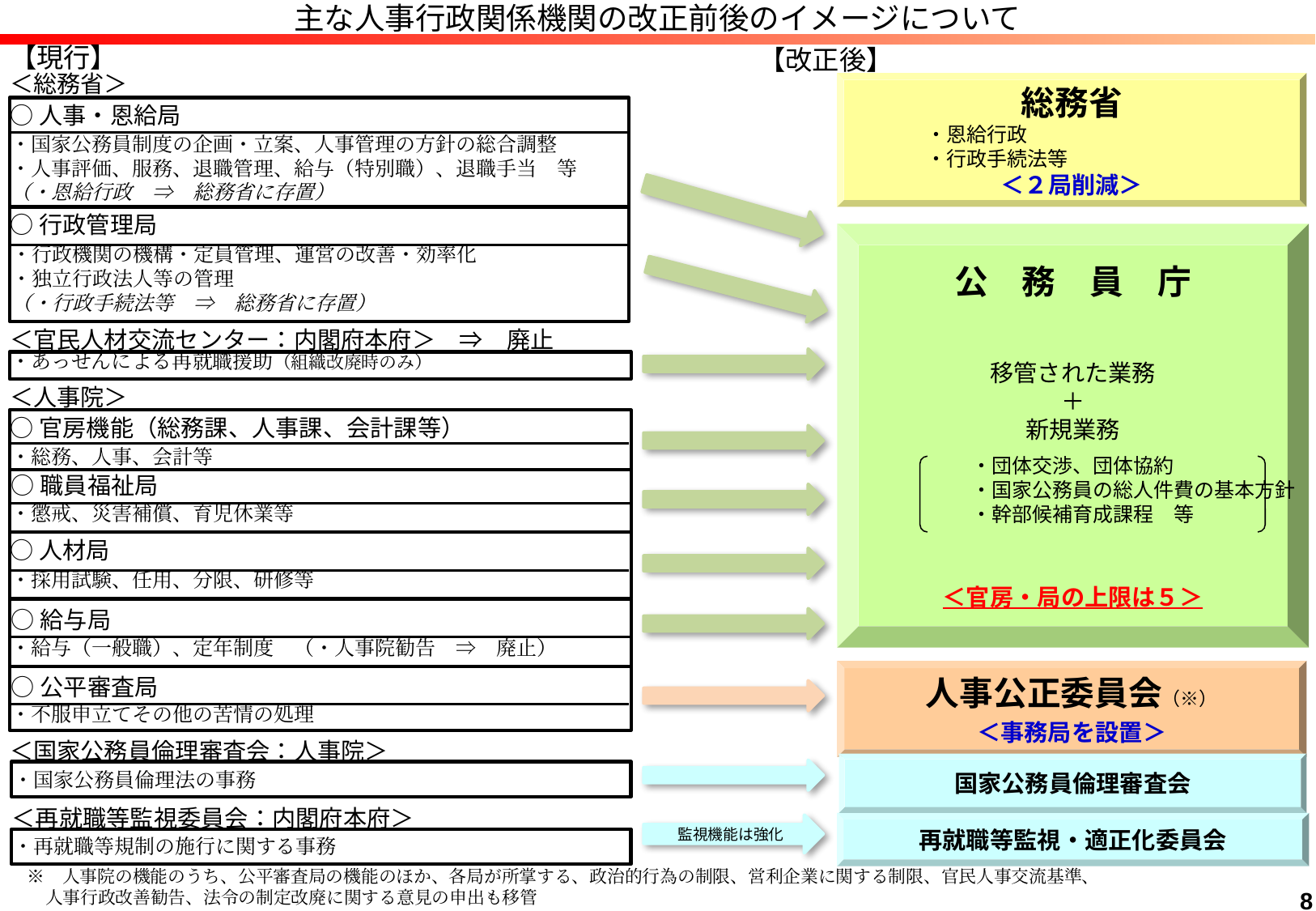

主な人事行政関係機関の改正前後のイメージについて

【現行】
【改正後】
＜総務省＞
総務省
　　　　・恩給行政
　　　　・行政手続法等
＜２局削減＞
○人事・恩給局

　・国家公務員制度の企画・立案、人事管理の方針の総合調整
　・人事評価、服務、退職管理、給与（特別職）、退職手当　等
　（・恩給行政　⇒　総務省に存置）

○行政管理局

公　務　員　庁

移管された業務
＋
新規業務
　　　　　　・団体交渉、団体協約
　　　　　　・国家公務員の総人件費の基本方針
　　　　　　・幹部候補育成課程　等

＜官房・局の上限は５＞
　　・行政機関の機構・定員管理、運営の改善・効率化
　　・独立行政法人等の管理
　　（・行政手続法等　⇒　総務省に存置）

＜官民人材交流センター：内閣府本府＞　⇒　廃止

　・あっせんによる再就職援助（組織改廃時のみ）

＜人事院＞
○官房機能（総務課、人事課、会計課等）

　・総務、人事、会計等

○職員福祉局

　・懲戒、災害補償、育児休業等
○人材局

　・採用試験、任用、分限、研修等
○給与局

　・給与（一般職）、定年制度　（・人事院勧告　⇒　廃止）
人事公正委員会（※）
＜事務局を設置＞
○公平審査局

　・不服申立てその他の苦情の処理
＜国家公務員倫理審査会：人事院＞
国家公務員倫理審査会

　・国家公務員倫理法の事務

＜再就職等監視委員会：内閣府本府＞
再就職等監視・適正化委員会

　監視機能は強化
　・再就職等規制の施行に関する事務

　※　人事院の機能のうち、公平審査局の機能のほか、各局が所掌する、政治的行為の制限、営利企業に関する制限、官民人事交流基準、人事行政改善勧告、法令の制定改廃に関する意見の申出も移管
8